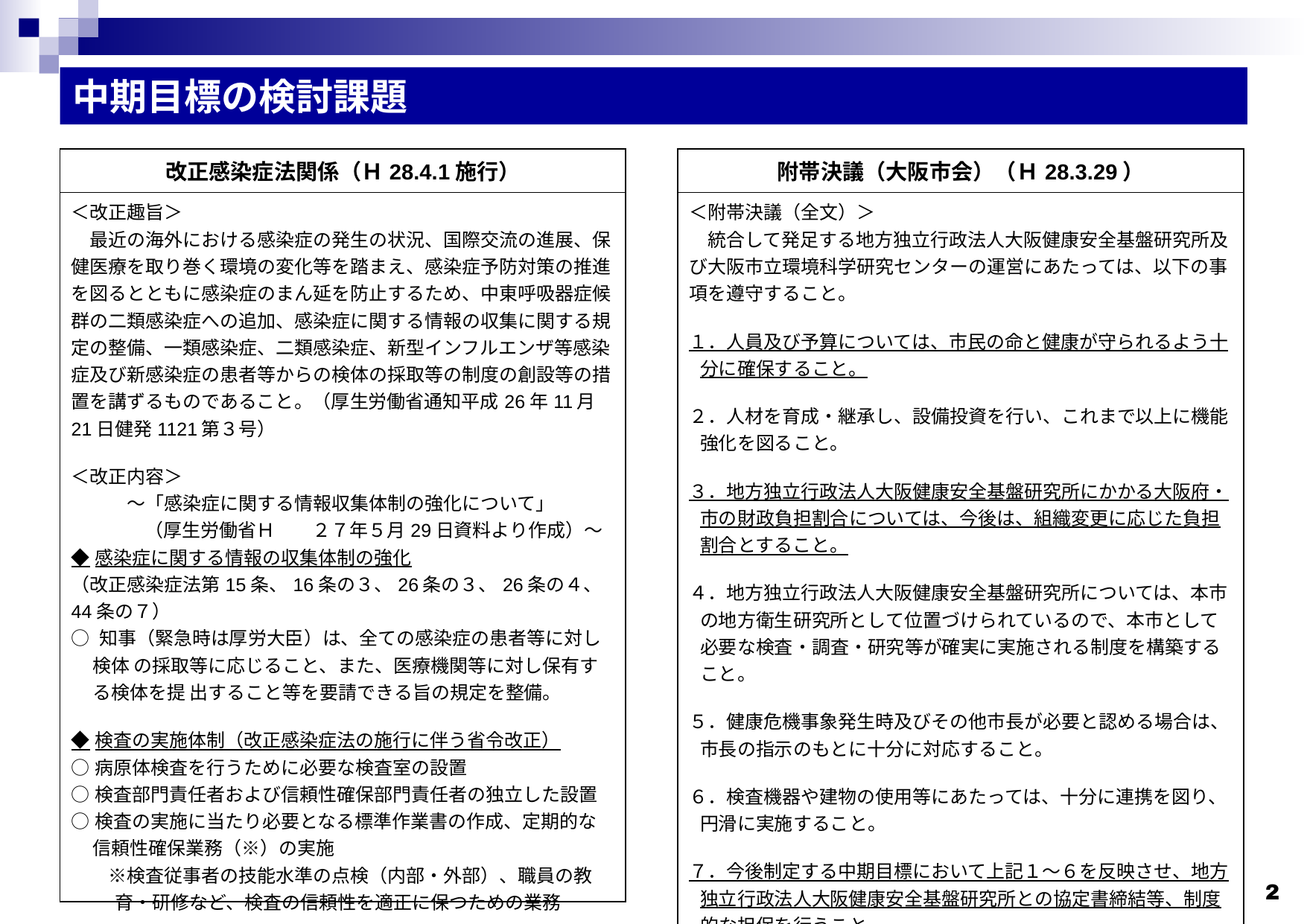

中期目標の検討課題
| 改正感染症法関係（Ｈ28.4.1施行） |
| --- |
| ＜改正趣旨＞ 　最近の海外における感染症の発生の状況、国際交流の進展、保健医療を取り巻く環境の変化等を踏まえ、感染症予防対策の推進を図るとともに感染症のまん延を防止するため、中東呼吸器症候群の二類感染症への追加、感染症に関する情報の収集に関する規定の整備、一類感染症、二類感染症、新型インフルエンザ等感染症及び新感染症の患者等からの検体の採取等の制度の創設等の措置を講ずるものであること。（厚生労働省通知平成26年11月21日健発1121第３号） ＜改正内容＞ 　　　～「感染症に関する情報収集体制の強化について」 　（厚生労働省Ｈ　　２７年５月29日資料より作成）～ ◆感染症に関する情報の収集体制の強化 （改正感染症法第15条、16条の３、26条の３、26条の４、44条の７） ○ 知事（緊急時は厚労大臣）は、全ての感染症の患者等に対し検体 の採取等に応じること、また、医療機関等に対し保有する検体を提 出すること等を要請できる旨の規定を整備。 ◆検査の実施体制（改正感染症法の施行に伴う省令改正） ○病原体検査を行うために必要な検査室の設置 ○検査部門責任者および信頼性確保部門責任者の独立した設置 ○検査の実施に当たり必要となる標準作業書の作成、定期的な信頼性確保業務（※）の実施 　　※検査従事者の技能水準の点検（内部・外部）、職員の教育・研修など、検査の信頼性を適正に保つための業務 |
| 附帯決議（大阪市会）（Ｈ28.3.29） |
| --- |
| ＜附帯決議（全文）＞ 　統合して発足する地方独立行政法人大阪健康安全基盤研究所及び大阪市立環境科学研究センターの運営にあたっては、以下の事項を遵守すること。   １．人員及び予算については、市民の命と健康が守られるよう十分に確保すること。 ２．人材を育成・継承し、設備投資を行い、これまで以上に機能強化を図ること。 ３．地方独立行政法人大阪健康安全基盤研究所にかかる大阪府・市の財政負担割合については、今後は、組織変更に応じた負担割合とすること。 ４．地方独立行政法人大阪健康安全基盤研究所については、本市の地方衛生研究所として位置づけられているので、本市として必要な検査・調査・研究等が確実に実施される制度を構築すること。 ５．健康危機事象発生時及びその他市長が必要と認める場合は、市長の指示のもとに十分に対応すること。 ６．検査機器や建物の使用等にあたっては、十分に連携を図り、円滑に実施すること。 ７．今後制定する中期目標において上記１～６を反映させ、地方独立行政法人大阪健康安全基盤研究所との協定書締結等、制度的な担保を行うこと。 ※下線部分は行政への指示となるため中期目標に反映しない。 |
2